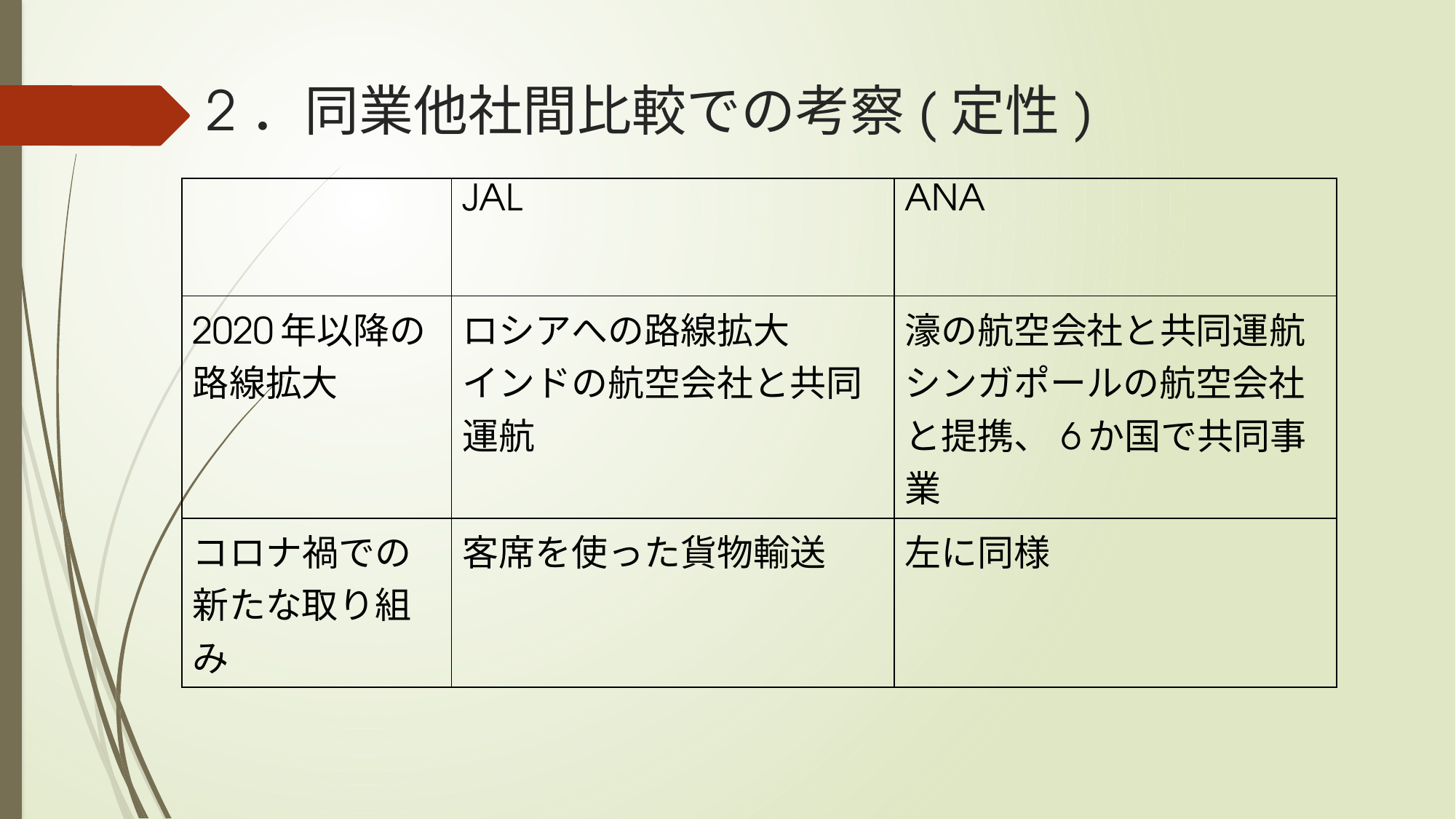

# 2．同業他社間比較での考察(定性)
|  | JAL | ANA |
| --- | --- | --- |
| 2020年以降の路線拡大 | ロシアへの路線拡大 インドの航空会社と共同運航 | 濠の航空会社と共同運航 シンガポールの航空会社と提携、6か国で共同事業 |
| コロナ禍での新たな取り組み | 客席を使った貨物輸送 | 左に同様 |